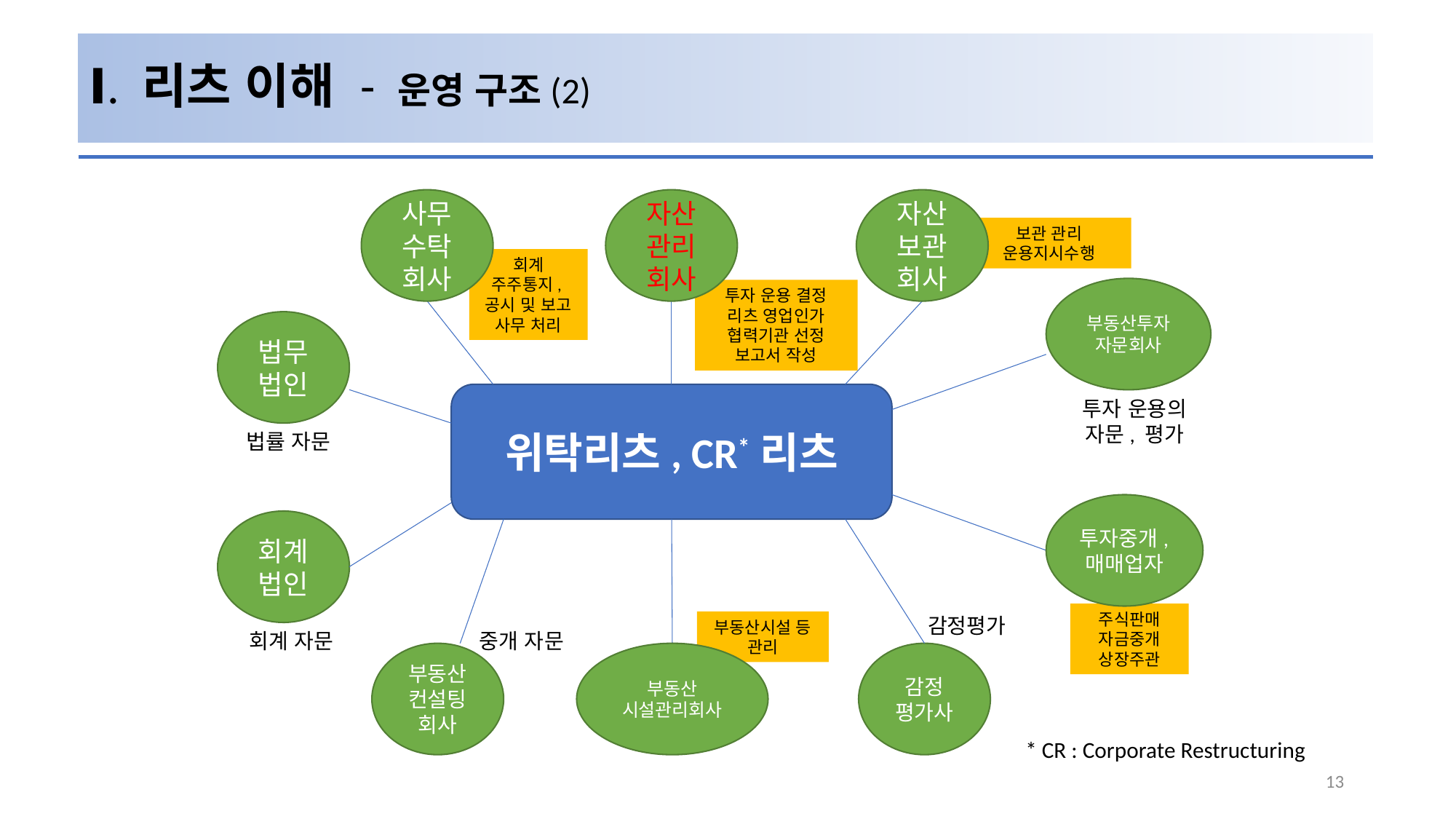

# Ⅰ. 리츠 이해 - 운영 구조(2)
사무수탁회사
자산관리회사
자산보관회사
보관 관리
운용지시수행
회계
주주통지,
공시 및 보고
사무 처리
부동산투자자문회사
투자 운용 결정
리츠 영업인가
협력기관 선정
보고서 작성
법무법인
위탁리츠, CR*리츠
투자 운용의 자문, 평가
법률 자문
투자중개,매매업자
회계법인
주식판매
자금중개
상장주관
감정평가
부동산시설 등
관리
중개 자문
회계 자문
부동산컨설팅회사
부동산
시설관리회사
감정
평가사
* CR : Corporate Restructuring
13